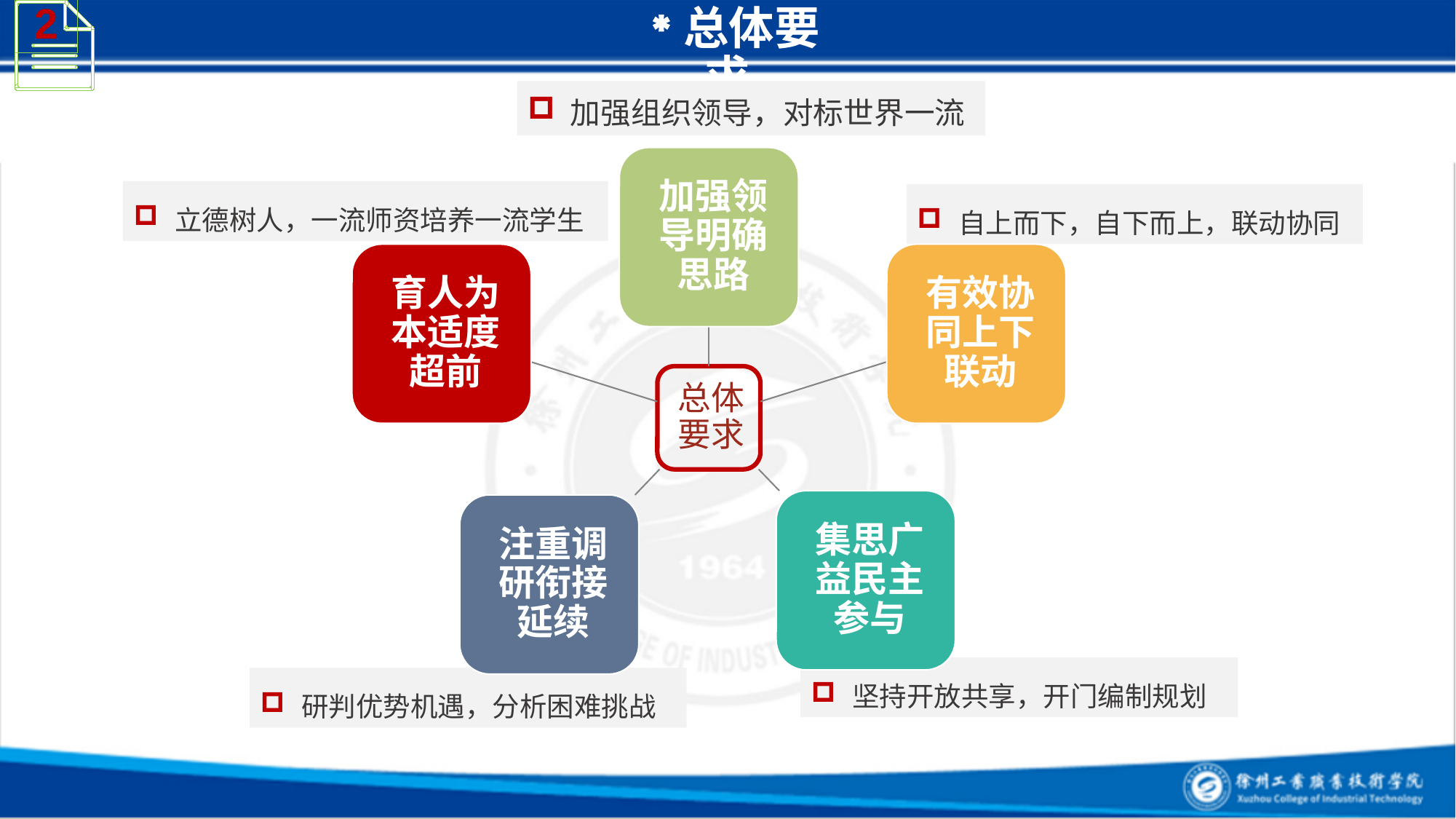

*总体要求

2
总体要求
加强领导明确思路
有效协同上下联动
集思广益民主参与
注重调研衔接延续
育人为本适度超前
加强组织领导，对标世界一流
立德树人，一流师资培养一流学生
自上而下，自下而上，联动协同
坚持开放共享，开门编制规划
研判优势机遇，分析困难挑战